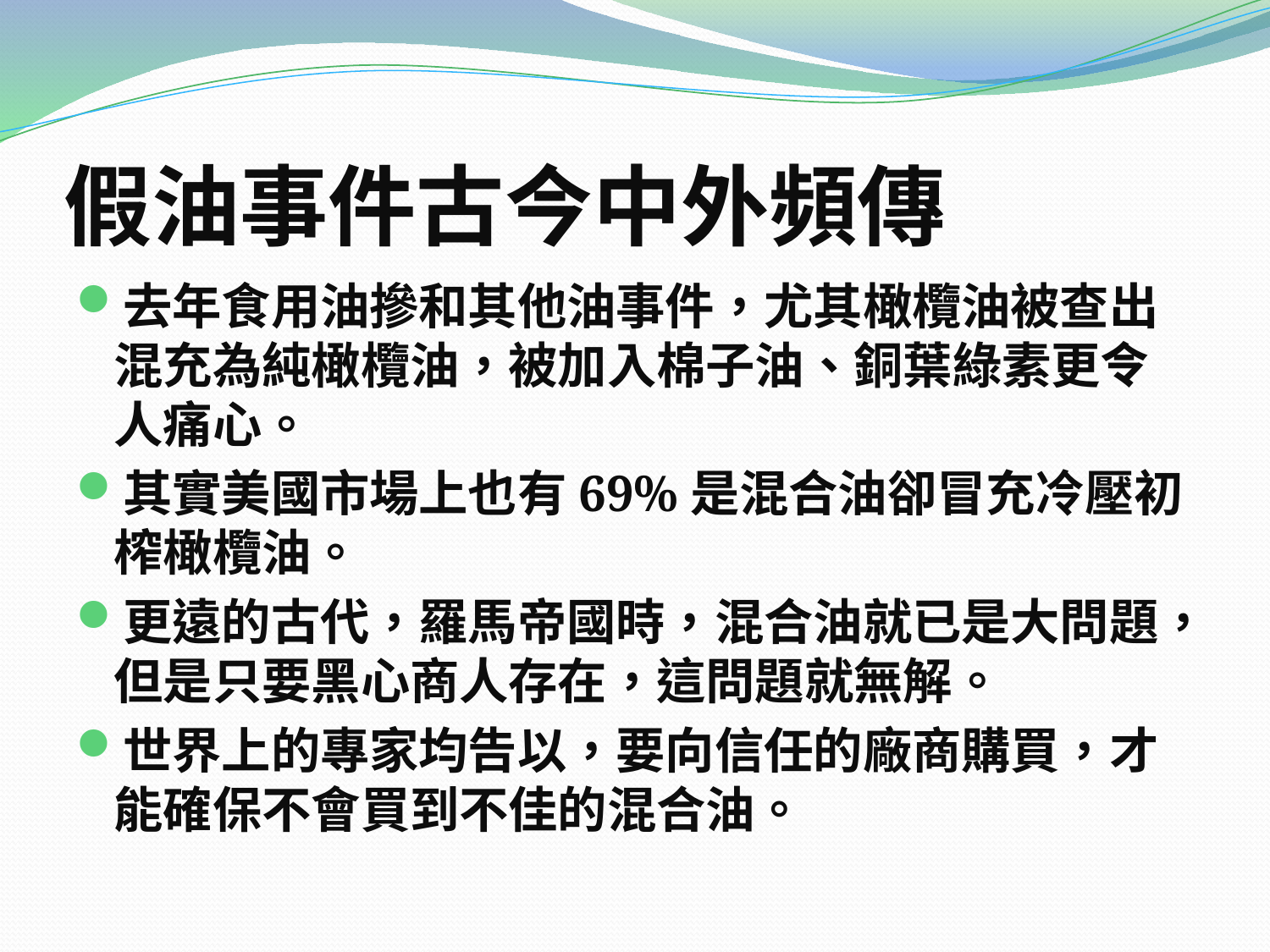

# 假油事件古今中外頻傳
去年食用油摻和其他油事件，尤其橄欖油被查出混充為純橄欖油，被加入棉子油、銅葉綠素更令人痛心。
其實美國市場上也有69%是混合油卻冒充冷壓初榨橄欖油。
更遠的古代，羅馬帝國時，混合油就已是大問題，但是只要黑心商人存在，這問題就無解。
世界上的專家均告以，要向信任的廠商購買，才能確保不會買到不佳的混合油。